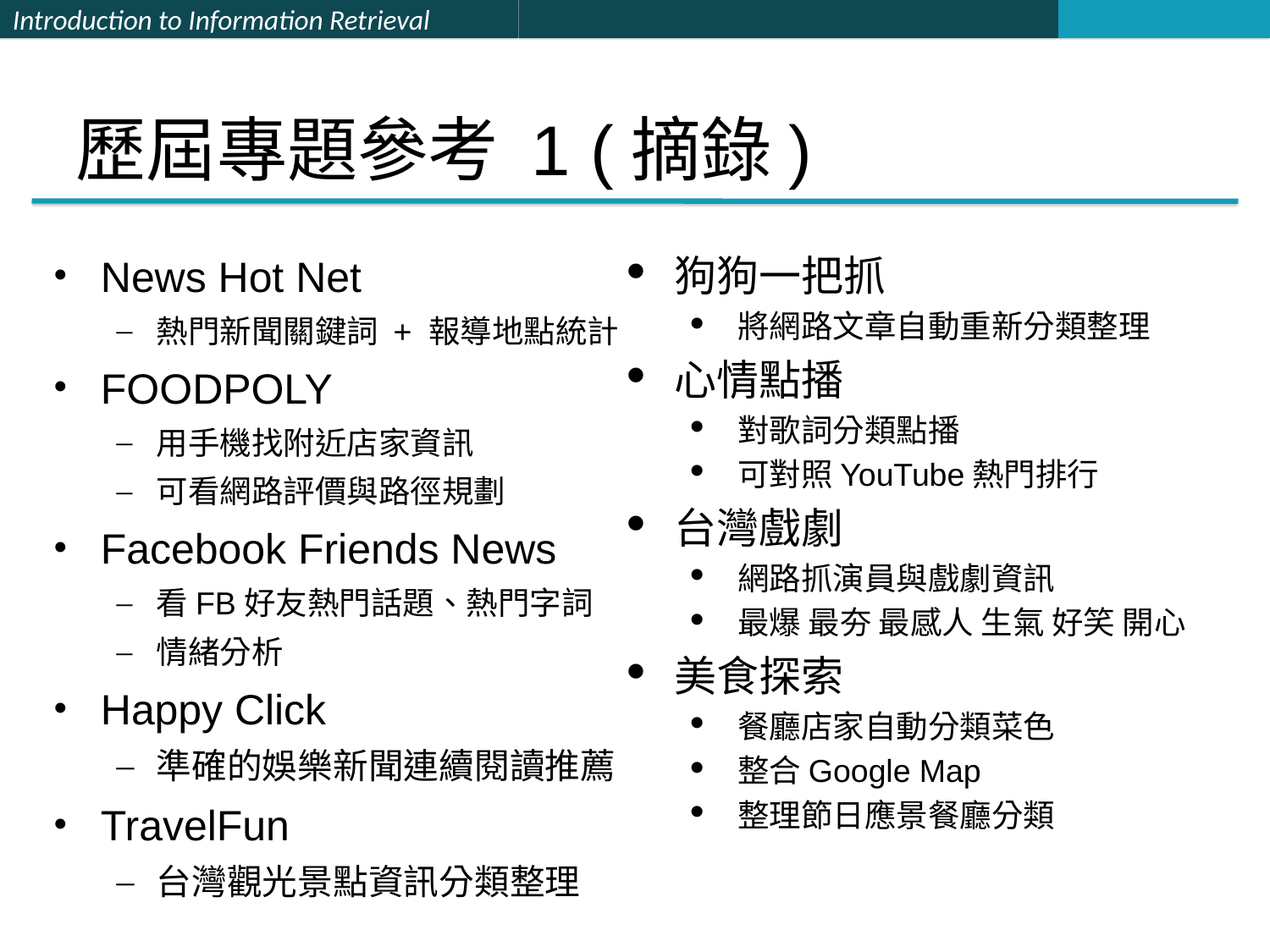

# 歷屆專題參考 1 (摘錄)
News Hot Net
熱門新聞關鍵詞 + 報導地點統計
FOODPOLY
用手機找附近店家資訊
可看網路評價與路徑規劃
Facebook Friends News
看FB好友熱門話題、熱門字詞
情緒分析
Happy Click
準確的娛樂新聞連續閱讀推薦
TravelFun
台灣觀光景點資訊分類整理

狗狗一把抓
將網路文章自動重新分類整理
心情點播
對歌詞分類點播
可對照YouTube熱門排行
台灣戲劇
網路抓演員與戲劇資訊
最爆 最夯 最感人 生氣 好笑 開心
美食探索
餐廳店家自動分類菜色
整合Google Map
整理節日應景餐廳分類